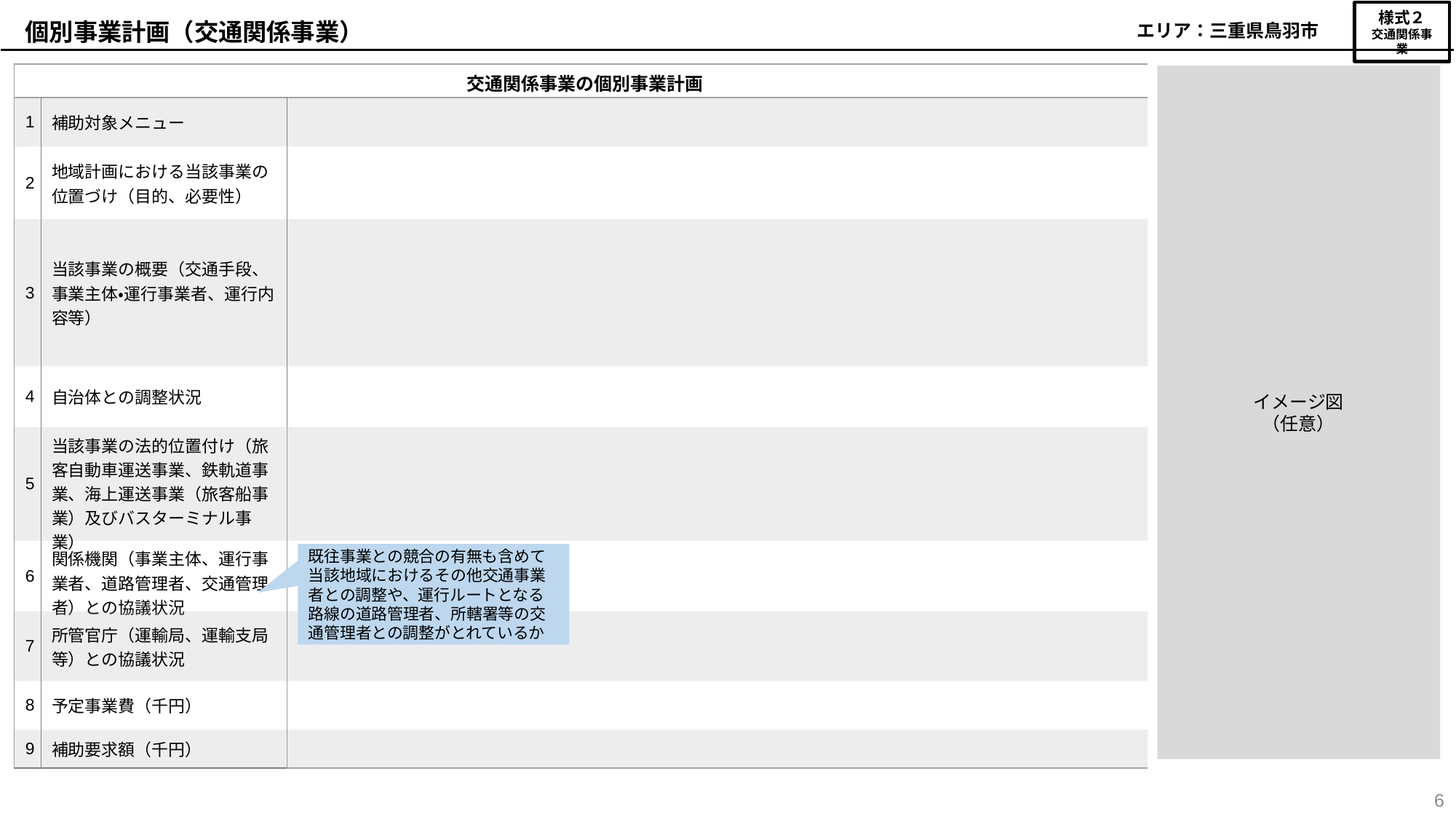

様式２
交通関係事業
エリア：三重県鳥羽市
個別事業計画（交通関係事業）
|  | 交通関係事業の個別事業計画 |  |
| --- | --- | --- |
| 1 | 補助対象メニュー |  |
| 2 | 地域計画における当該事業の位置づけ（目的、必要性） |  |
| 3 | 当該事業の概要（交通手段、事業主体・運行事業者、運行内容等） |  |
| 4 | 自治体との調整状況 |  |
| 5 | 当該事業の法的位置付け（旅客自動車運送事業、鉄軌道事業、海上運送事業（旅客船事業）及びバスターミナル事業） |  |
| 6 | 関係機関（事業主体、運行事業者、道路管理者、交通管理者）との協議状況 |  |
| 7 | 所管官庁（運輸局、運輸支局等）との協議状況 |  |
| 8 | 予定事業費（千円） |  |
| 9 | 補助要求額（千円） |  |
イメージ図
（任意）
既往事業との競合の有無も含めて当該地域におけるその他交通事業者との調整や、運行ルートとなる路線の道路管理者、所轄署等の交通管理者との調整がとれているか
6